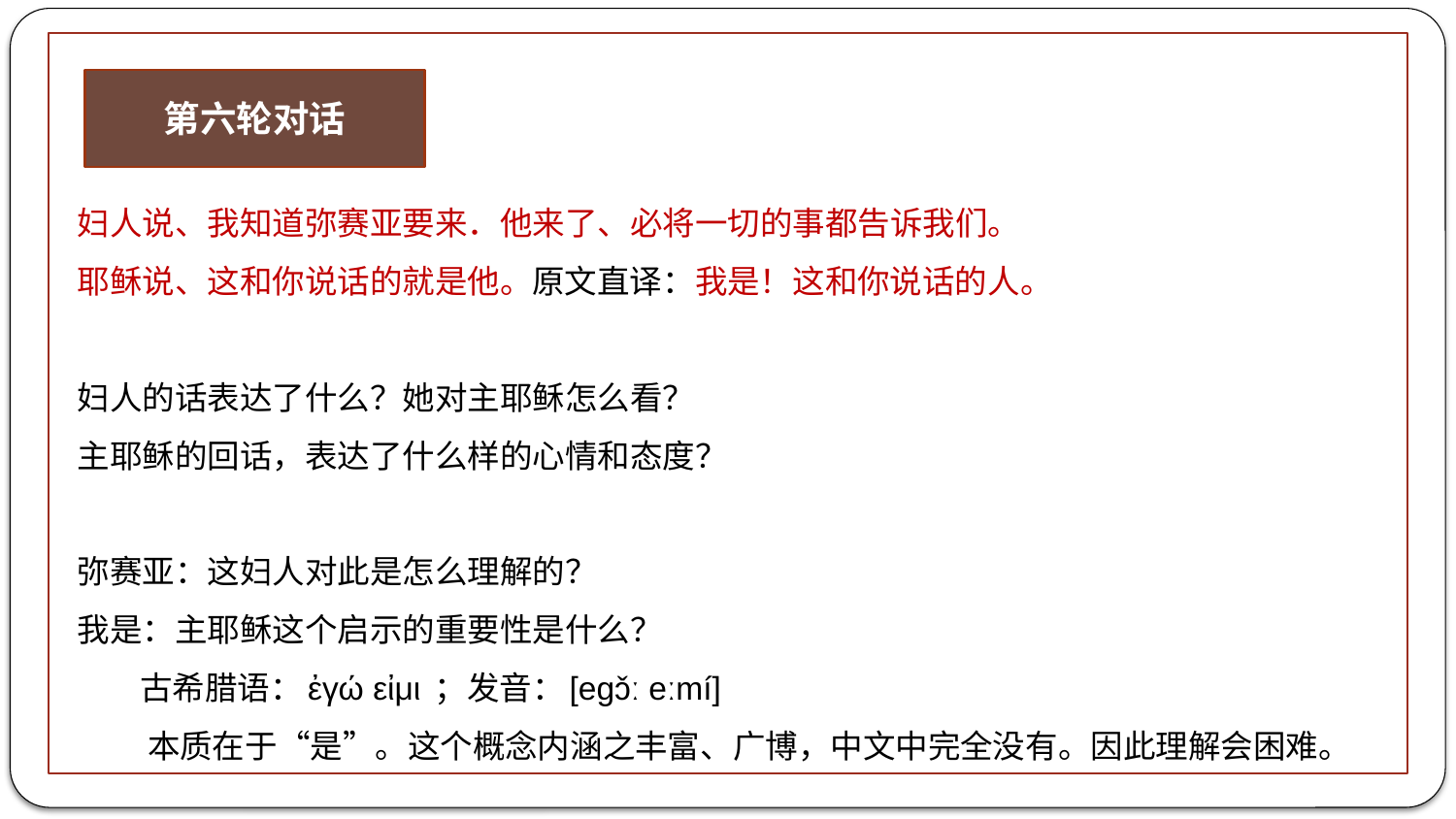

妇人说、我知道弥赛亚要来．他来了、必将一切的事都告诉我们。
耶稣说、这和你说话的就是他。原文直译：我是！这和你说话的人。

妇人的话表达了什么？她对主耶稣怎么看？
主耶稣的回话，表达了什么样的心情和态度？

弥赛亚：这妇人对此是怎么理解的？
我是：主耶稣这个启示的重要性是什么？
        古希腊语：ἐγώ εἰμι ；发音：[eɡɔ̌ː eːmí]
         本质在于“是”。这个概念内涵之丰富、广博，中文中完全没有。因此理解会困难。

第六轮对话